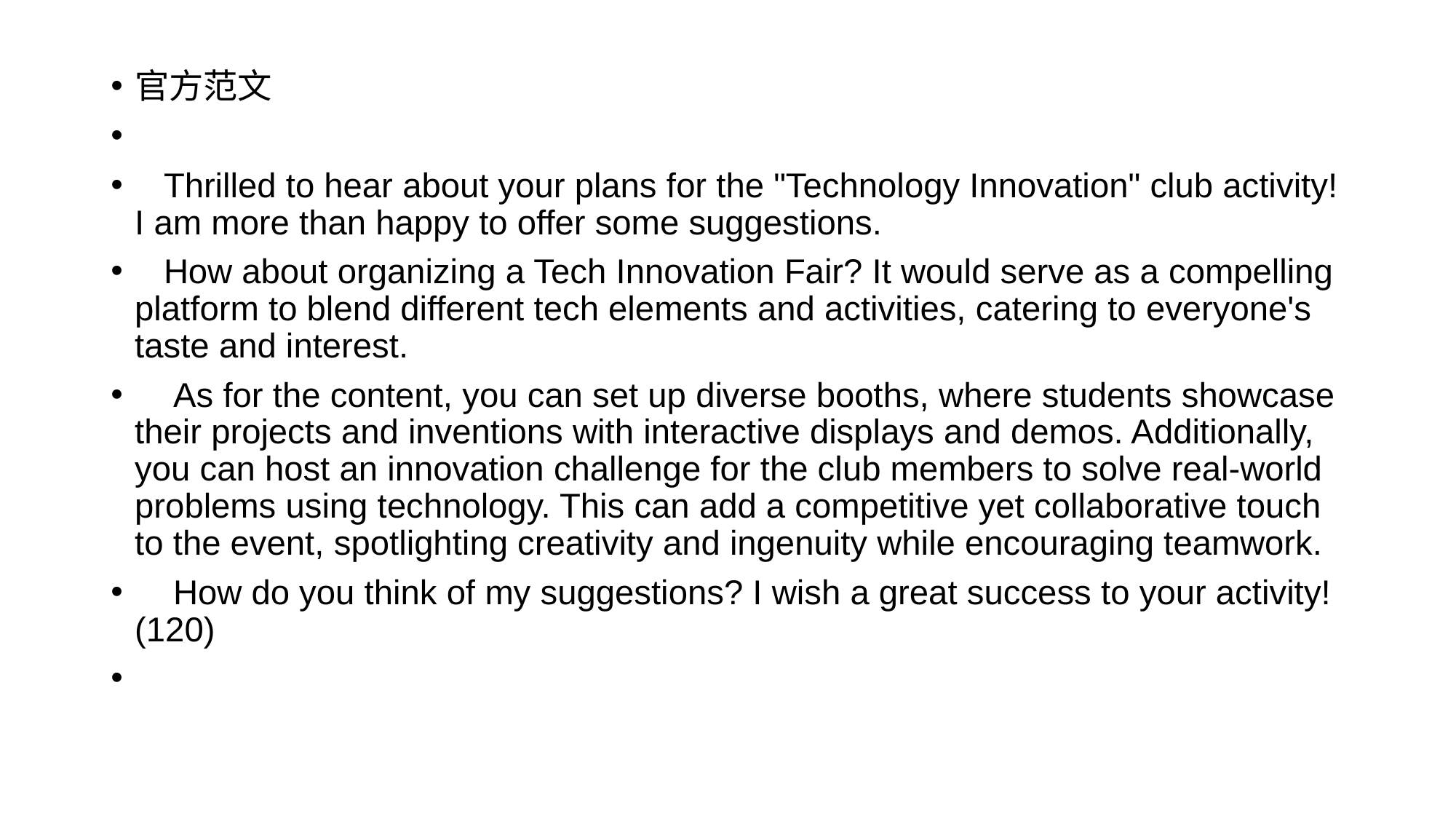

#
官方范文

   Thrilled to hear about your plans for the "Technology Innovation" club activity! I am more than happy to offer some suggestions.
   How about organizing a Tech Innovation Fair? It would serve as a compelling platform to blend different tech elements and activities, catering to everyone's taste and interest.
    As for the content, you can set up diverse booths, where students showcase their projects and inventions with interactive displays and demos. Additionally, you can host an innovation challenge for the club members to solve real-world problems using technology. This can add a competitive yet collaborative touch to the event, spotlighting creativity and ingenuity while encouraging teamwork.
    How do you think of my suggestions? I wish a great success to your activity!(120)